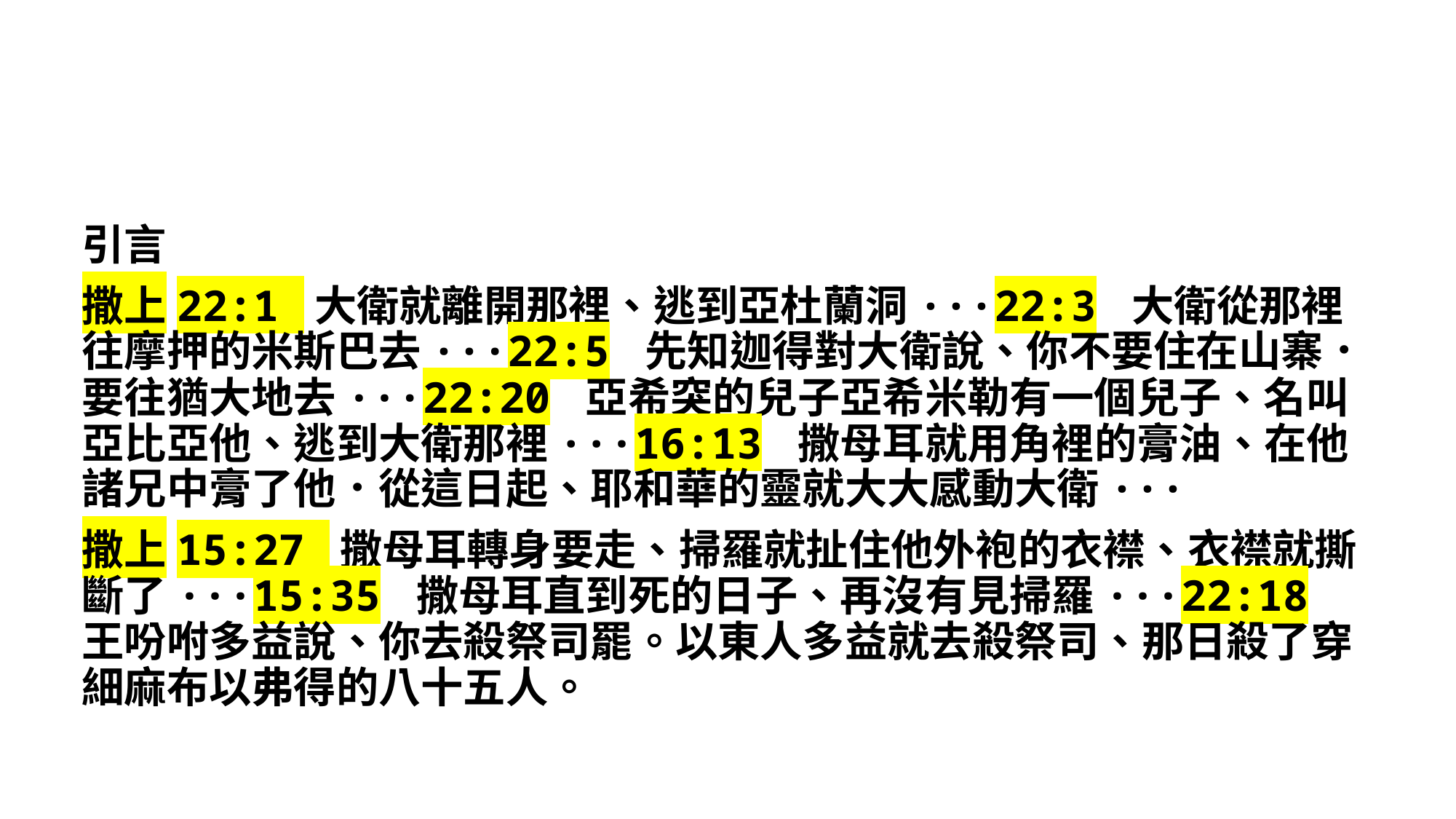

引言
撒上22:1 大衛就離開那裡、逃到亞杜蘭洞···22:3 大衛從那裡往摩押的米斯巴去···22:5 先知迦得對大衛說、你不要住在山寨．要往猶大地去···22:20 亞希突的兒子亞希米勒有一個兒子、名叫亞比亞他、逃到大衛那裡···16:13 撒母耳就用角裡的膏油、在他諸兄中膏了他．從這日起、耶和華的靈就大大感動大衛···
撒上15:27 撒母耳轉身要走、掃羅就扯住他外袍的衣襟、衣襟就撕斷了···15:35 撒母耳直到死的日子、再沒有見掃羅···22:18 王吩咐多益說、你去殺祭司罷。以東人多益就去殺祭司、那日殺了穿細麻布以弗得的八十五人。